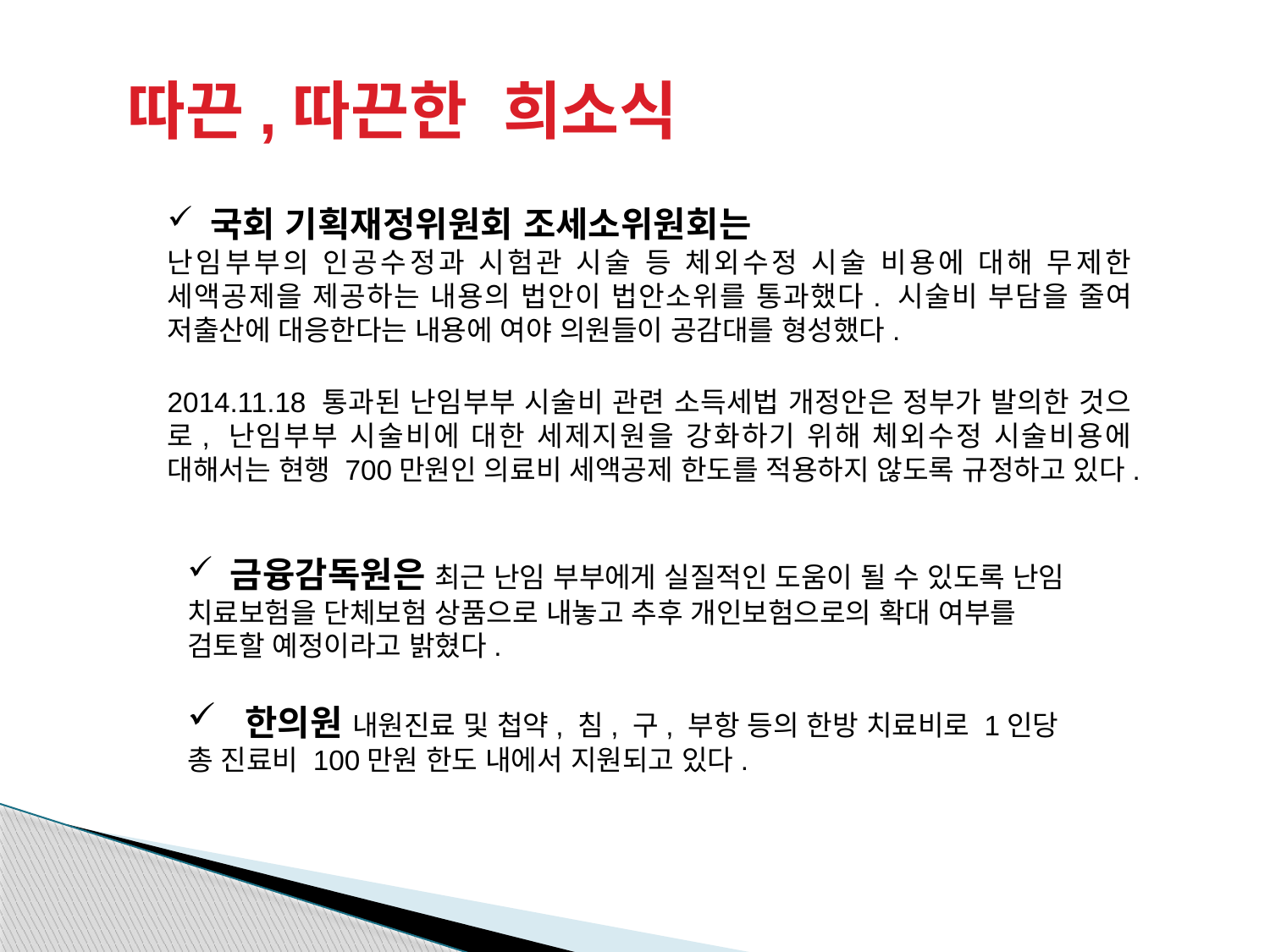

따끈,따끈한  희소식
 국회 기획재정위원회 조세소위원회는
난임부부의 인공수정과 시험관 시술 등 체외수정 시술 비용에 대해 무제한 세액공제을 제공하는 내용의 법안이 법안소위를 통과했다. 시술비 부담을 줄여 저출산에 대응한다는 내용에 여야 의원들이 공감대를 형성했다.

2014.11.18 통과된 난임부부 시술비 관련 소득세법 개정안은 정부가 발의한 것으로, 난임부부 시술비에 대한 세제지원을 강화하기 위해 체외수정 시술비용에 대해서는 현행 700만원인 의료비 세액공제 한도를 적용하지 않도록 규정하고 있다.

 금융감독원은 최근 난임 부부에게 실질적인 도움이 될 수 있도록 난임 치료보험을 단체보험 상품으로 내놓고 추후 개인보험으로의 확대 여부를 검토할 예정이라고 밝혔다.

  한의원 내원진료 및 첩약, 침, 구, 부항 등의 한방 치료비로 1인당 총 진료비 100만원 한도 내에서 지원되고 있다.